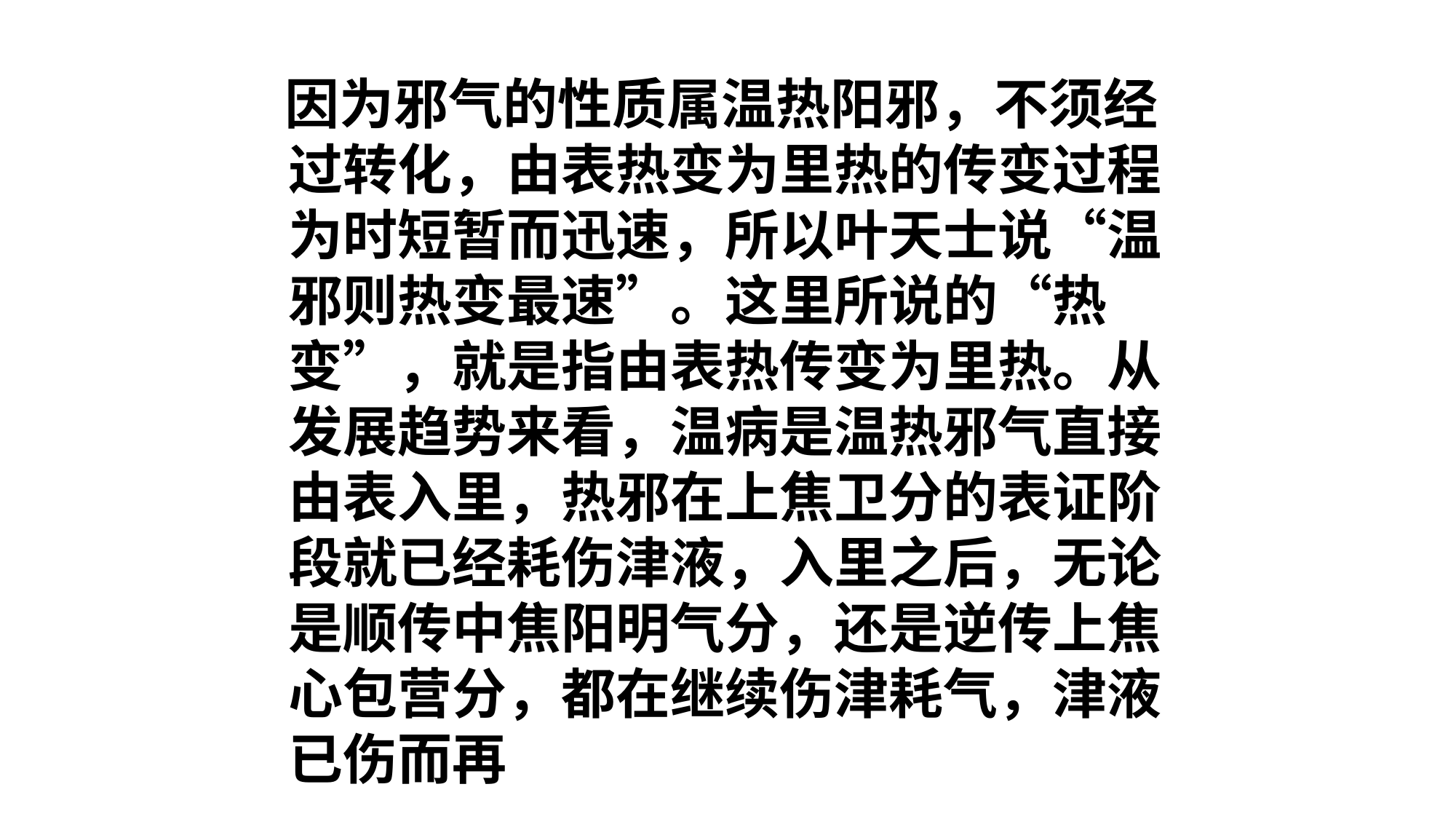

因为邪气的性质属温热阳邪，不须经过转化，由表热变为里热的传变过程为时短暂而迅速，所以叶天士说“温邪则热变最速”。这里所说的“热变”，就是指由表热传变为里热。从发展趋势来看，温病是温热邪气直接由表入里，热邪在上焦卫分的表证阶段就已经耗伤津液，入里之后，无论是顺传中焦阳明气分，还是逆传上焦心包营分，都在继续伤津耗气，津液已伤而再